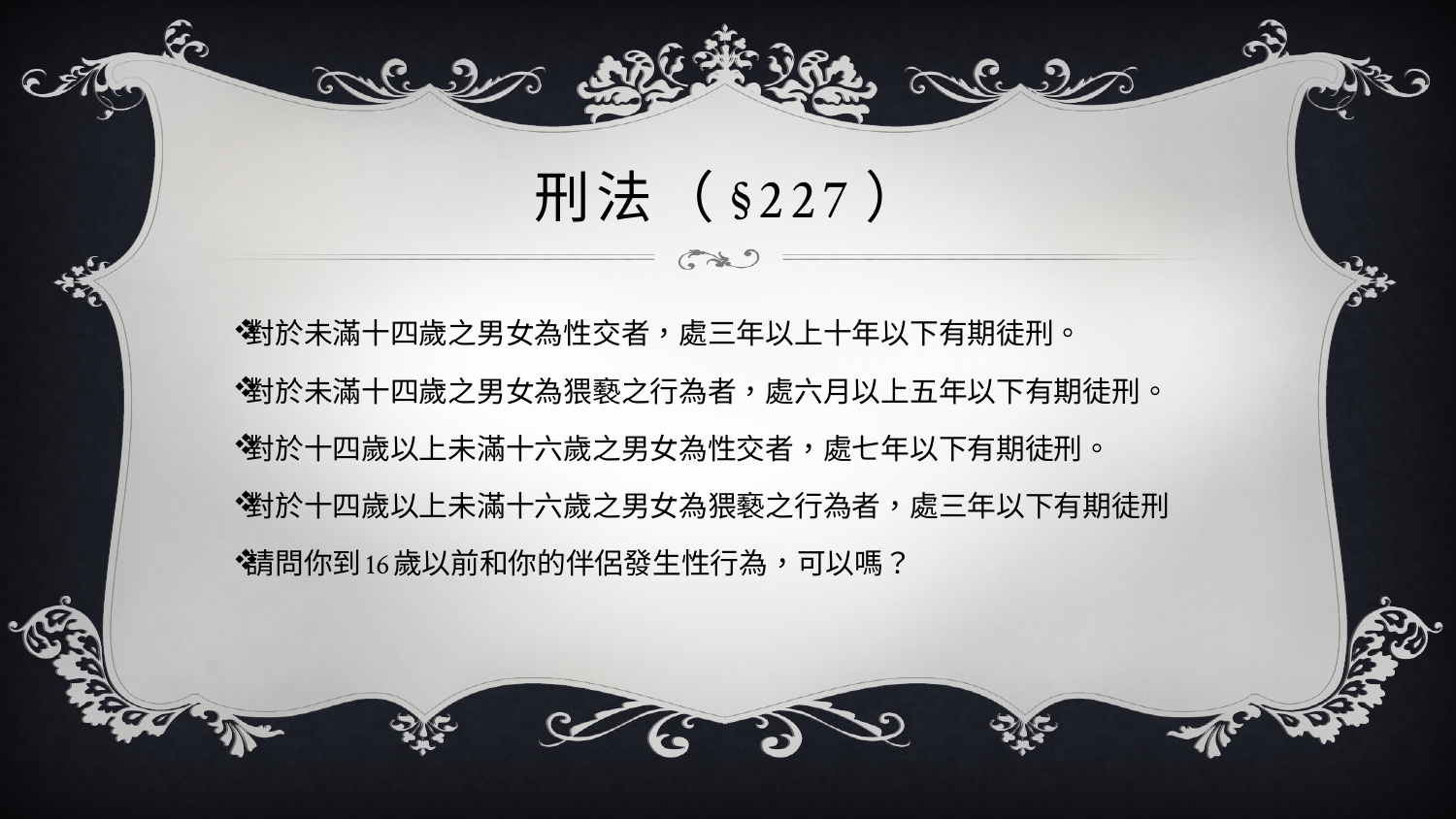

# 刑法（§227）
對於未滿十四歲之男女為性交者，處三年以上十年以下有期徒刑。
對於未滿十四歲之男女為猥褻之行為者，處六月以上五年以下有期徒刑。
對於十四歲以上未滿十六歲之男女為性交者，處七年以下有期徒刑。
對於十四歲以上未滿十六歲之男女為猥褻之行為者，處三年以下有期徒刑
請問你到16歲以前和你的伴侶發生性行為，可以嗎？